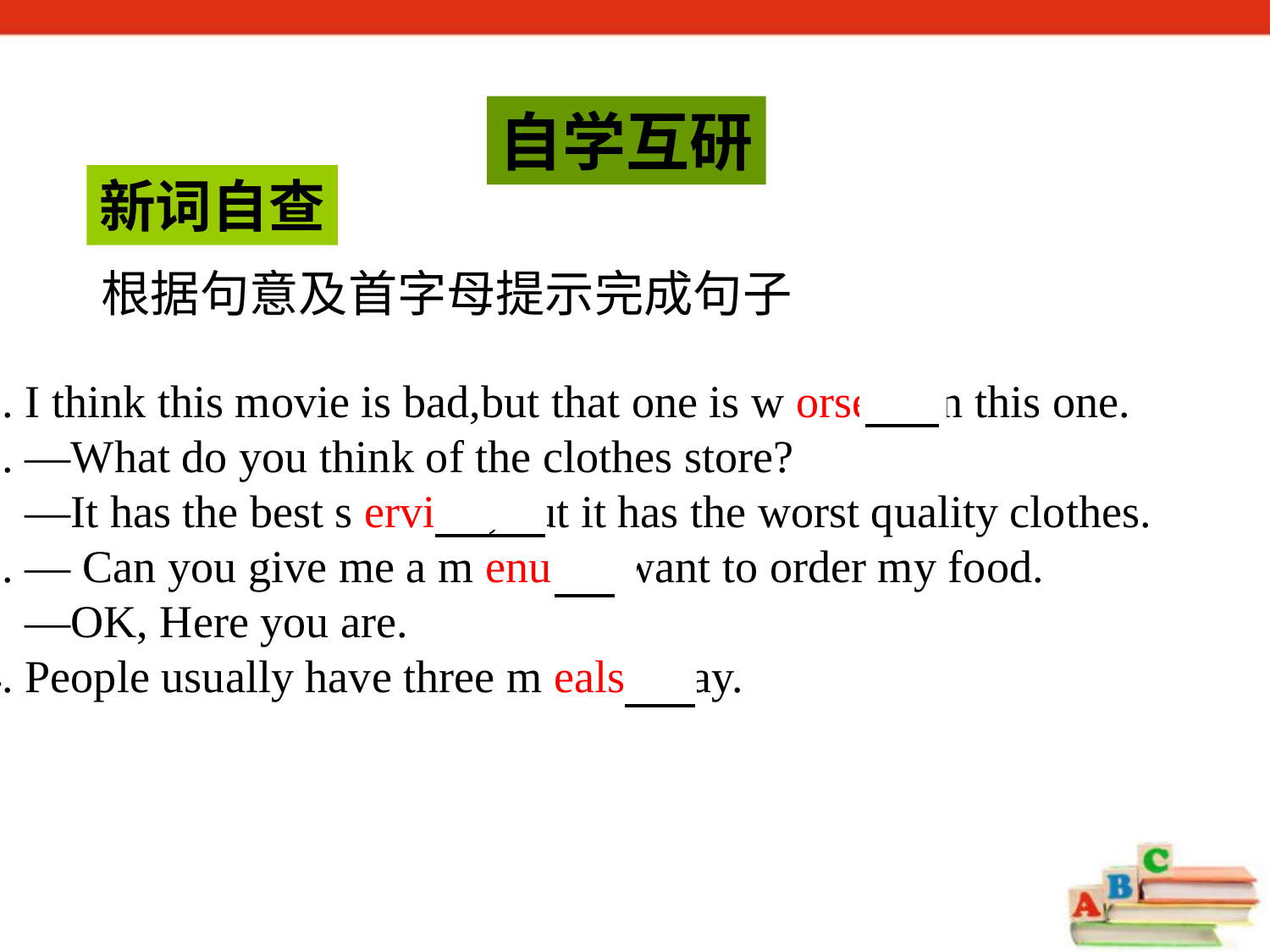

自学互研
新词自查
根据句意及首字母提示完成句子
1. I think this movie is bad,but that one is w orse than this one.
2. —What do you think of the clothes store?
    —It has the best s ervice , but it has the worst quality clothes.
3. — Can you give me a m enu ? I want to order my food.
    —OK, Here you are.
4. People usually have three m eals a day.